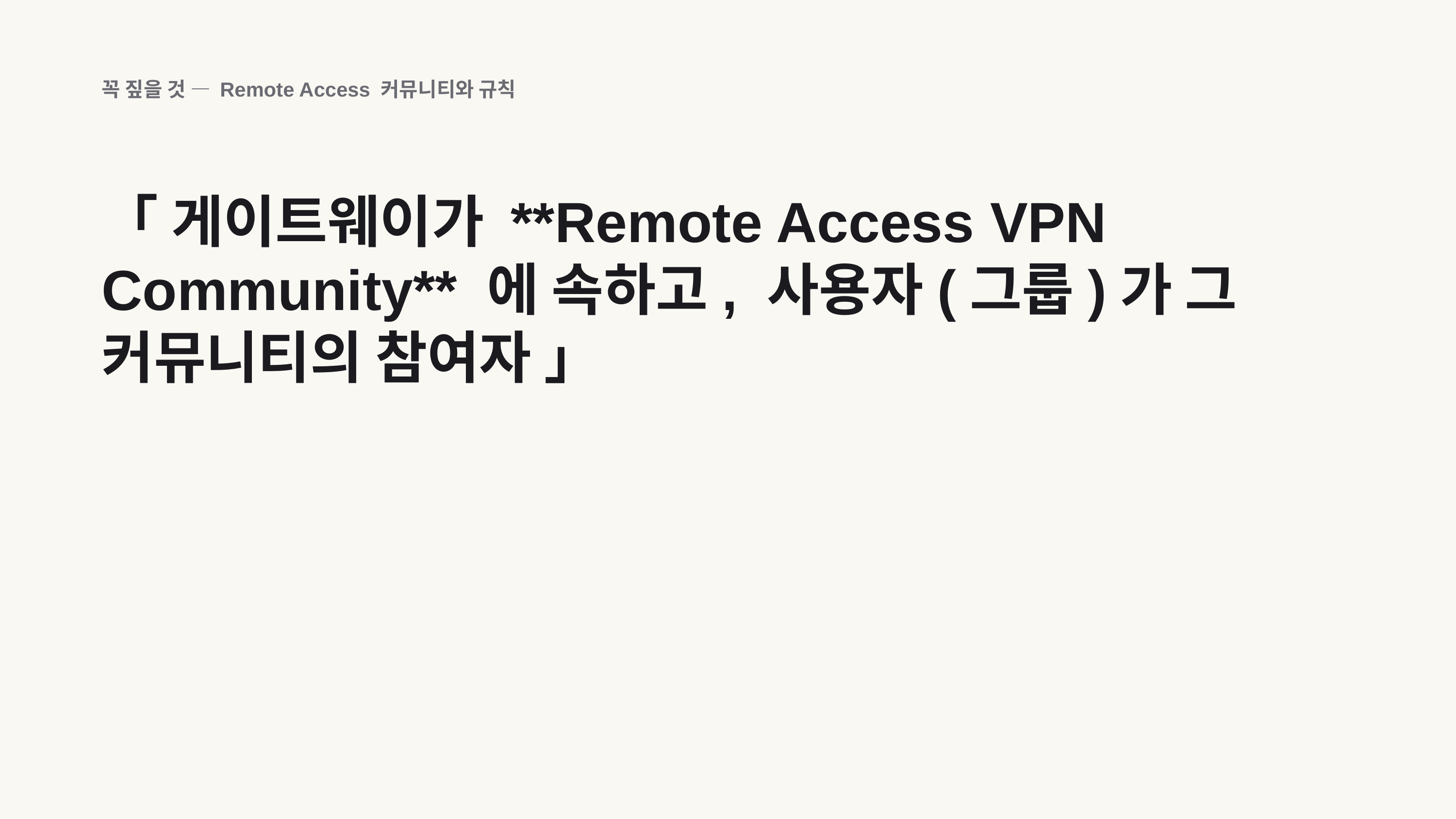

꼭 짚을 것 — Remote Access 커뮤니티와 규칙
「 게이트웨이가 **Remote Access VPN Community** 에 속하고, 사용자(그룹)가 그 커뮤니티의 참여자 」